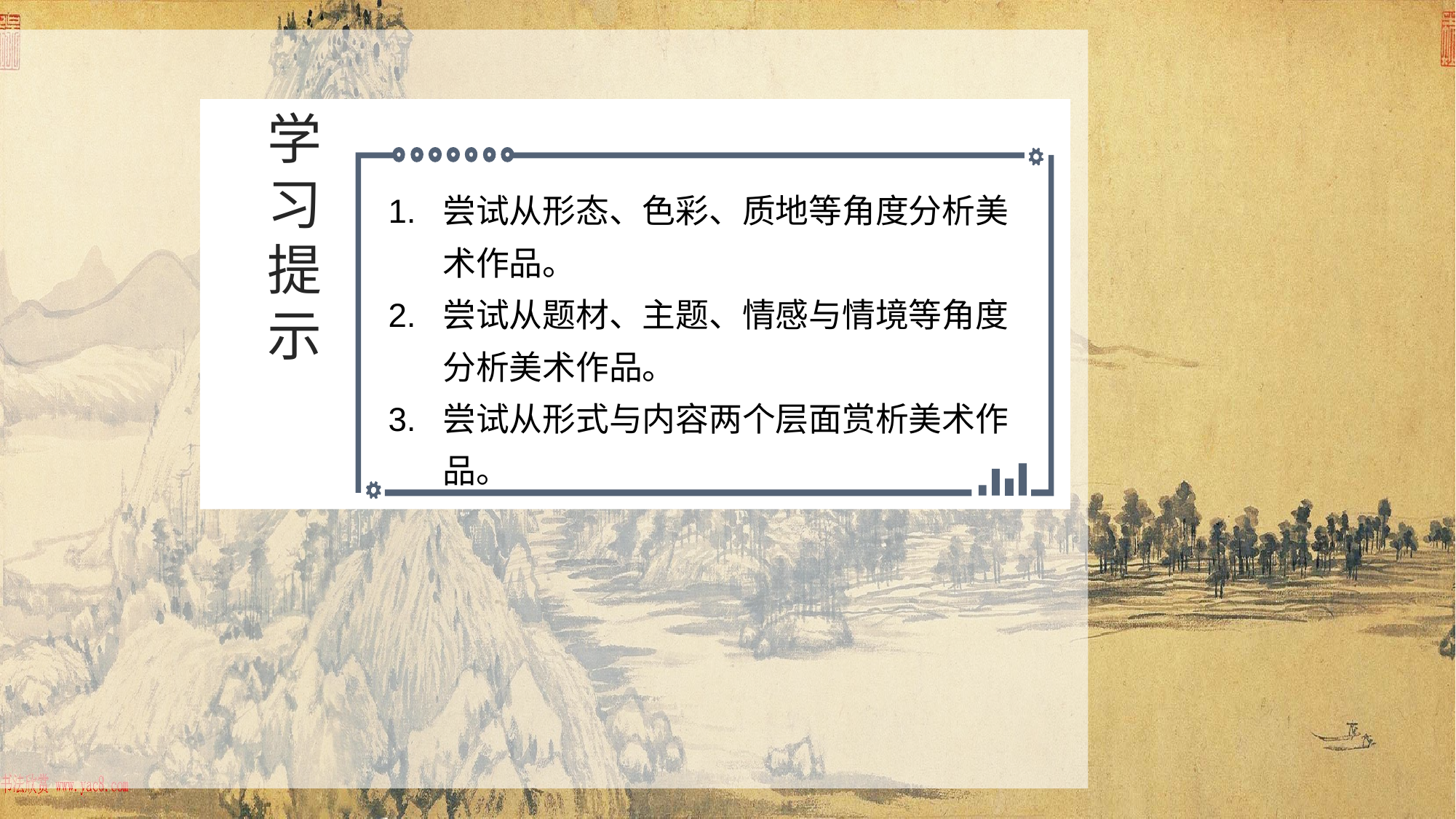

尝试从形态、色彩、质地等角度分析美术作品。
尝试从题材、主题、情感与情境等角度分析美术作品。
尝试从形式与内容两个层面赏析美术作品。
学习提示